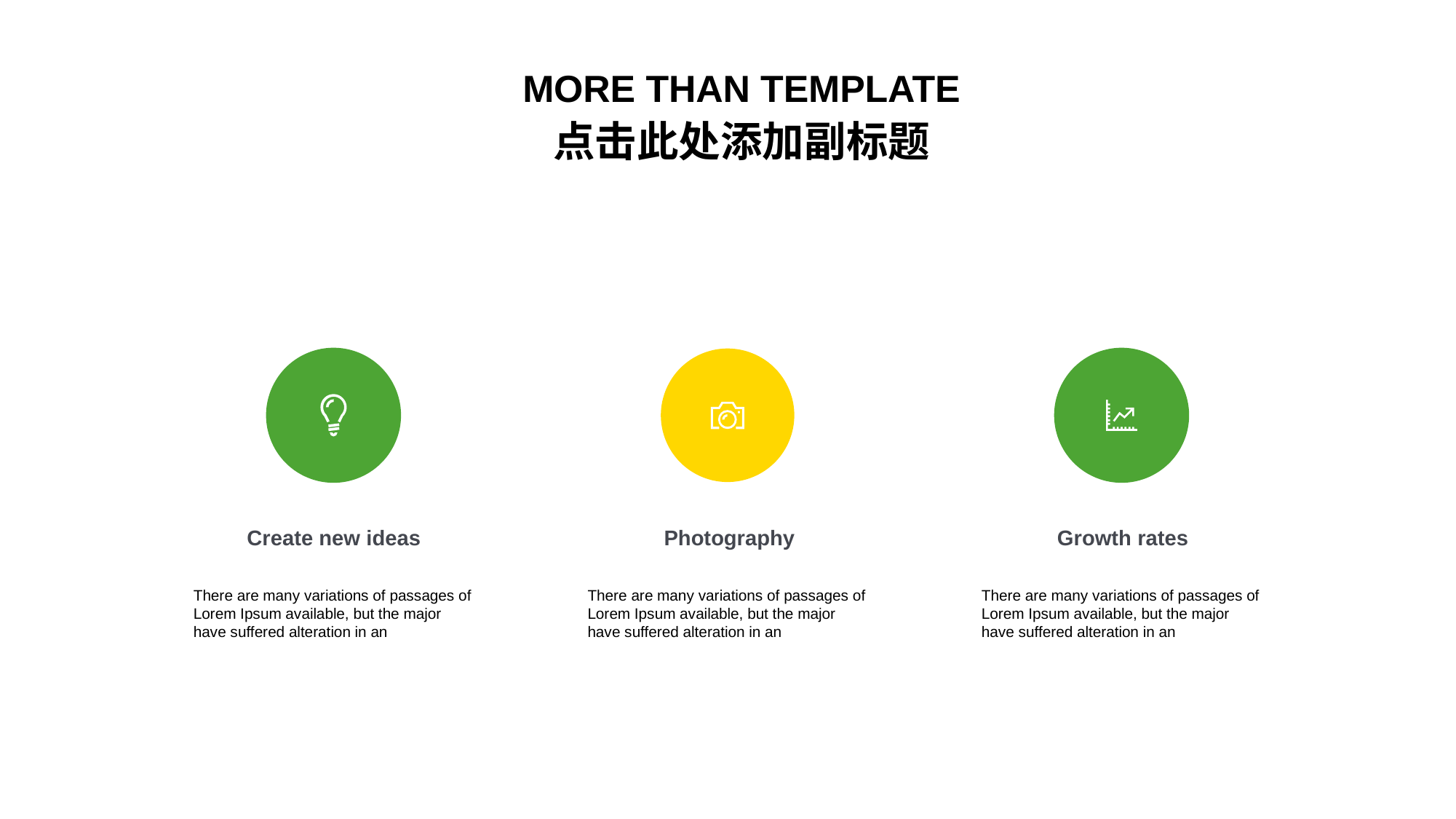

MORE THAN TEMPLATE
点击此处添加副标题

Create new ideas
Photography
Growth rates
There are many variations of passages of
Lorem Ipsum available, but the major
have suffered alteration in an
There are many variations of passages of
Lorem Ipsum available, but the major
have suffered alteration in an
There are many variations of passages of
Lorem Ipsum available, but the major
have suffered alteration in an